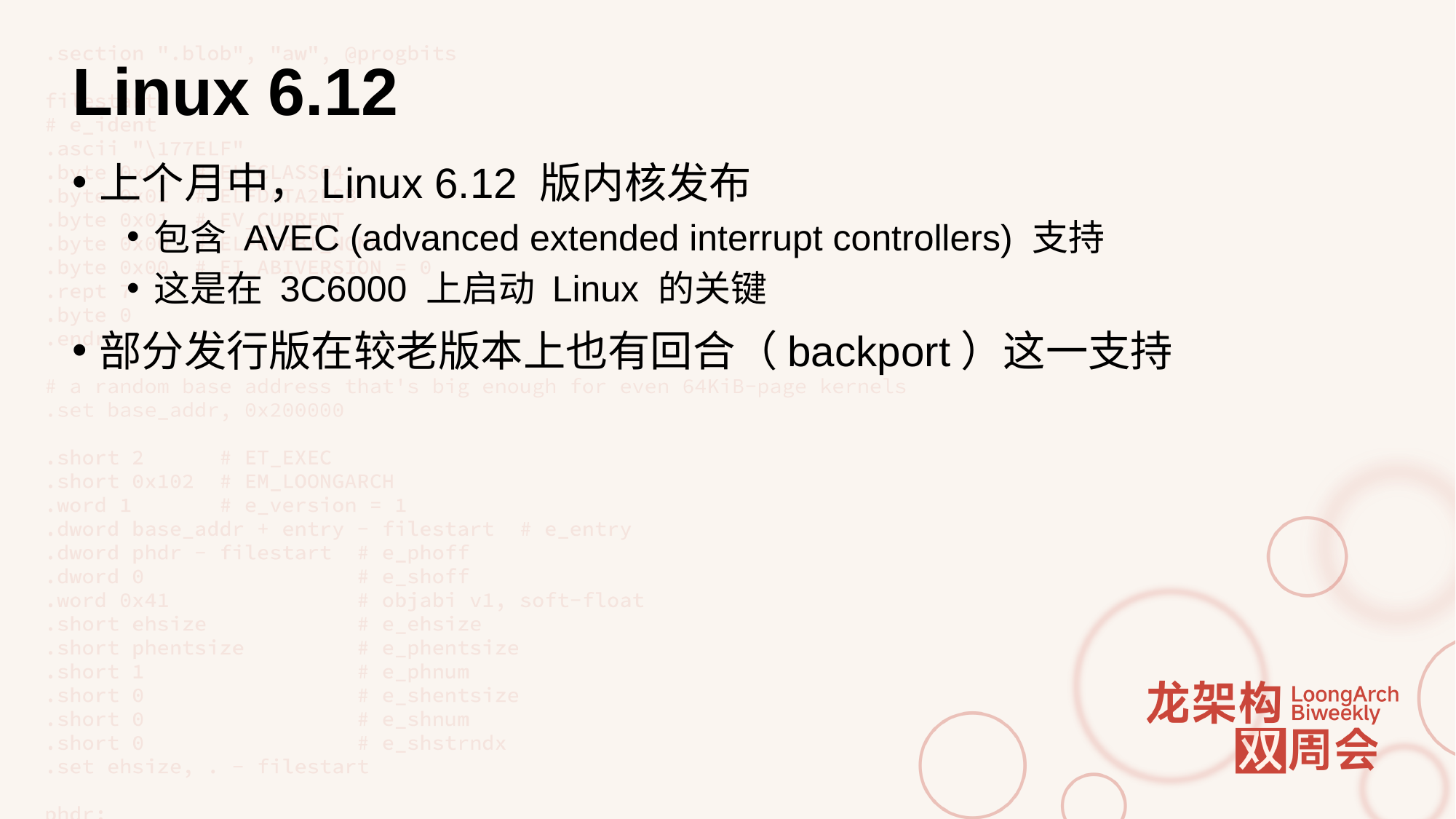

# Linux 6.12
上个月中，Linux 6.12 版内核发布
包含 AVEC (advanced extended interrupt controllers) 支持
这是在 3C6000 上启动 Linux 的关键
部分发行版在较老版本上也有回合（backport）这一支持